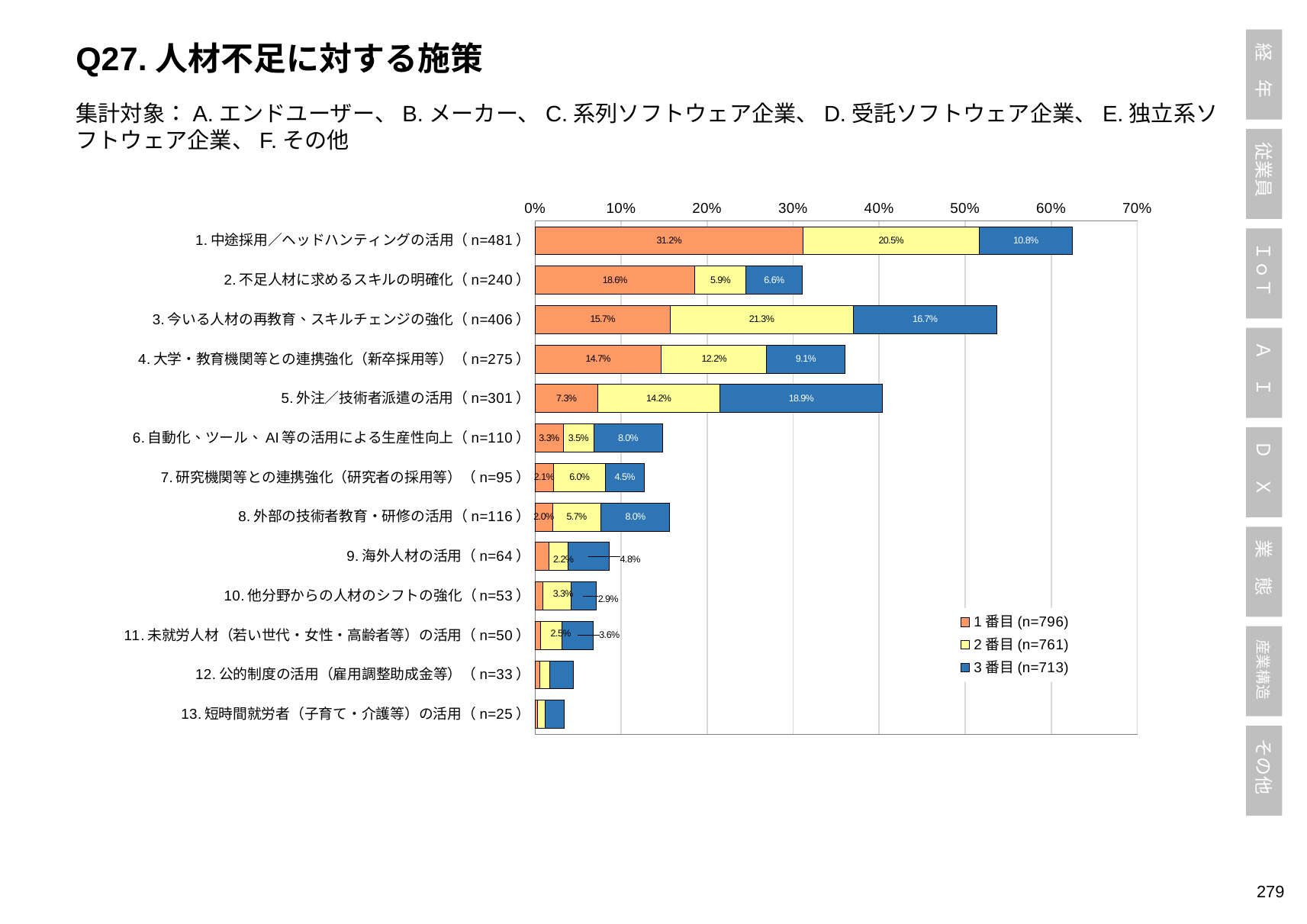

Q27.人材不足に対する施策
集計対象：A.エンドユーザー、B.メーカー、C.系列ソフトウェア企業、D.受託ソフトウェア企業、E.独立系ソフトウェア企業、F.その他

### Chart

| Category | 1番目(n=796) | 2番目(n=761) | 3番目(n=713) |
|---|---|---|---|
| 1.中途採用／ヘッドハンティングの活用（n=481） | 0.31155778894472363 | 0.2049934296977661 | 0.10799438990182328 |
| 2.不足人材に求めるスキルの明確化（n=240） | 0.18592964824120603 | 0.05913272010512484 | 0.06591865357643759 |
| 3.今いる人材の再教育、スキルチェンジの強化（n=406） | 0.157035175879397 | 0.21287779237844942 | 0.16690042075736325 |
| 4.大学・教育機関等との連携強化（新卒採用等）（n=275） | 0.14698492462311558 | 0.12220762155059132 | 0.091164095371669 |
| 5.外注／技術者派遣の活用（n=301） | 0.0728643216080402 | 0.14191852825229961 | 0.18934081346423562 |
| 6.自動化、ツール、AI等の活用による生産性向上（n=110） | 0.032663316582914576 | 0.035479632063074903 | 0.07994389901823282 |
| 7.研究機関等との連携強化（研究者の採用等）（n=95） | 0.02135678391959799 | 0.06044678055190539 | 0.04488078541374474 |
| 8.外部の技術者教育・研修の活用（n=116） | 0.020100502512562814 | 0.056504599211563734 | 0.07994389901823282 |
| 9.海外人材の活用（n=64） | 0.016331658291457288 | 0.022339027595269383 | 0.047685834502103785 |
| 10.他分野からの人材のシフトの強化（n=53） | 0.008793969849246231 | 0.0328515111695138 | 0.029453015427769985 |
| 11.未就労人材（若い世代・女性・高齢者等）の活用（n=50） | 0.00628140703517588 | 0.024967148488830485 | 0.0364656381486676 |
| 12.公的制度の活用（雇用調整助成金等）（n=33） | 0.005025125628140704 | 0.011826544021024968 | 0.028050490883590462 |
| 13.短時間就労者（子育て・介護等）の活用（n=25） | 0.002512562814070352 | 0.009198423127463863 | 0.02244039270687237 |
279